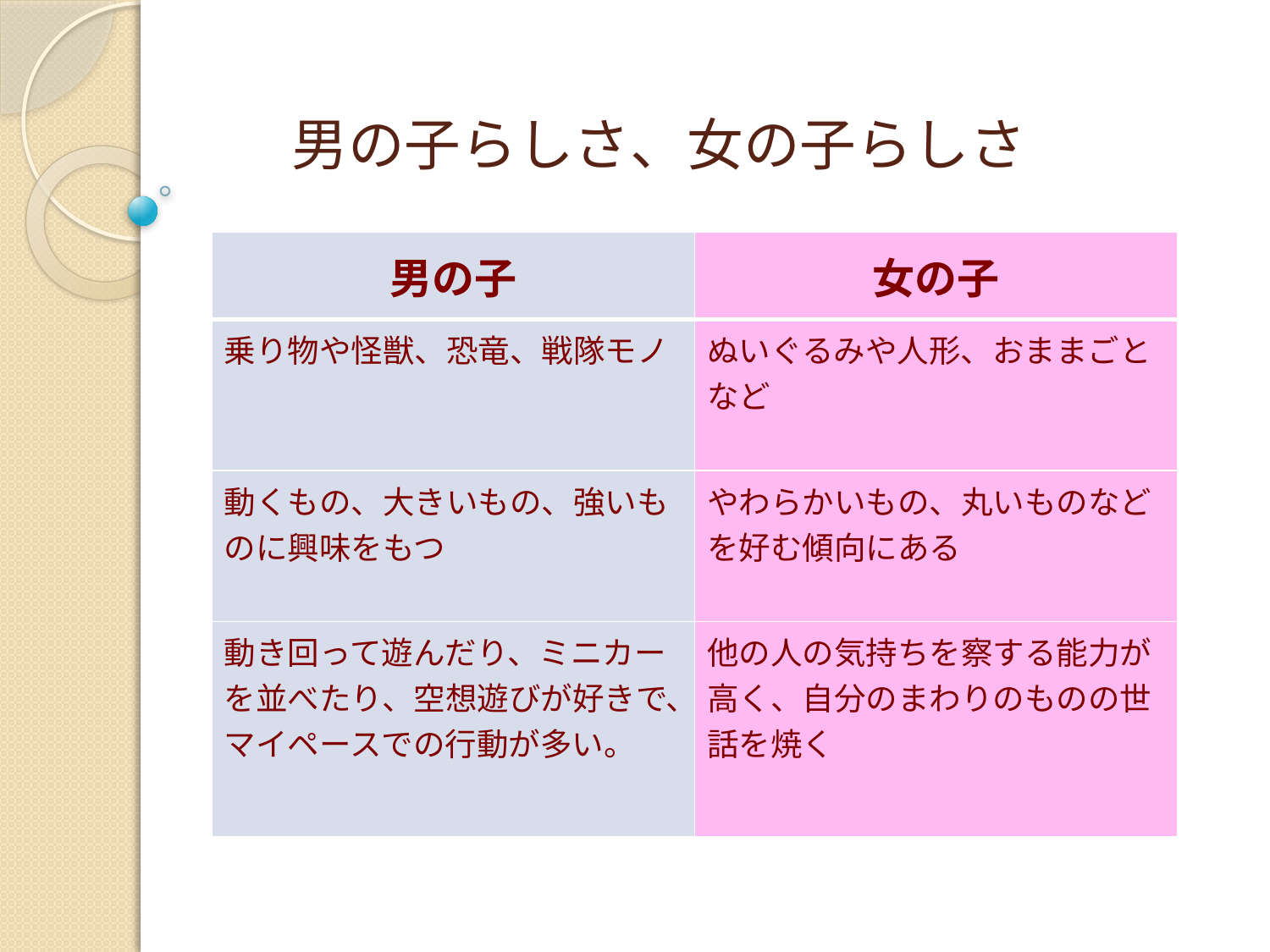

# 男の子らしさ、女の子らしさ
| 男の子 | 女の子 |
| --- | --- |
| 乗り物や怪獣、恐竜、戦隊モノ | ぬいぐるみや人形、おままごとなど |
| 動くもの、大きいもの、強いものに興味をもつ | やわらかいもの、丸いものなどを好む傾向にある |
| 動き回って遊んだり、ミニカーを並べたり、空想遊びが好きで、マイペースでの行動が多い。 | 他の人の気持ちを察する能力が高く、自分のまわりのものの世話を焼く |